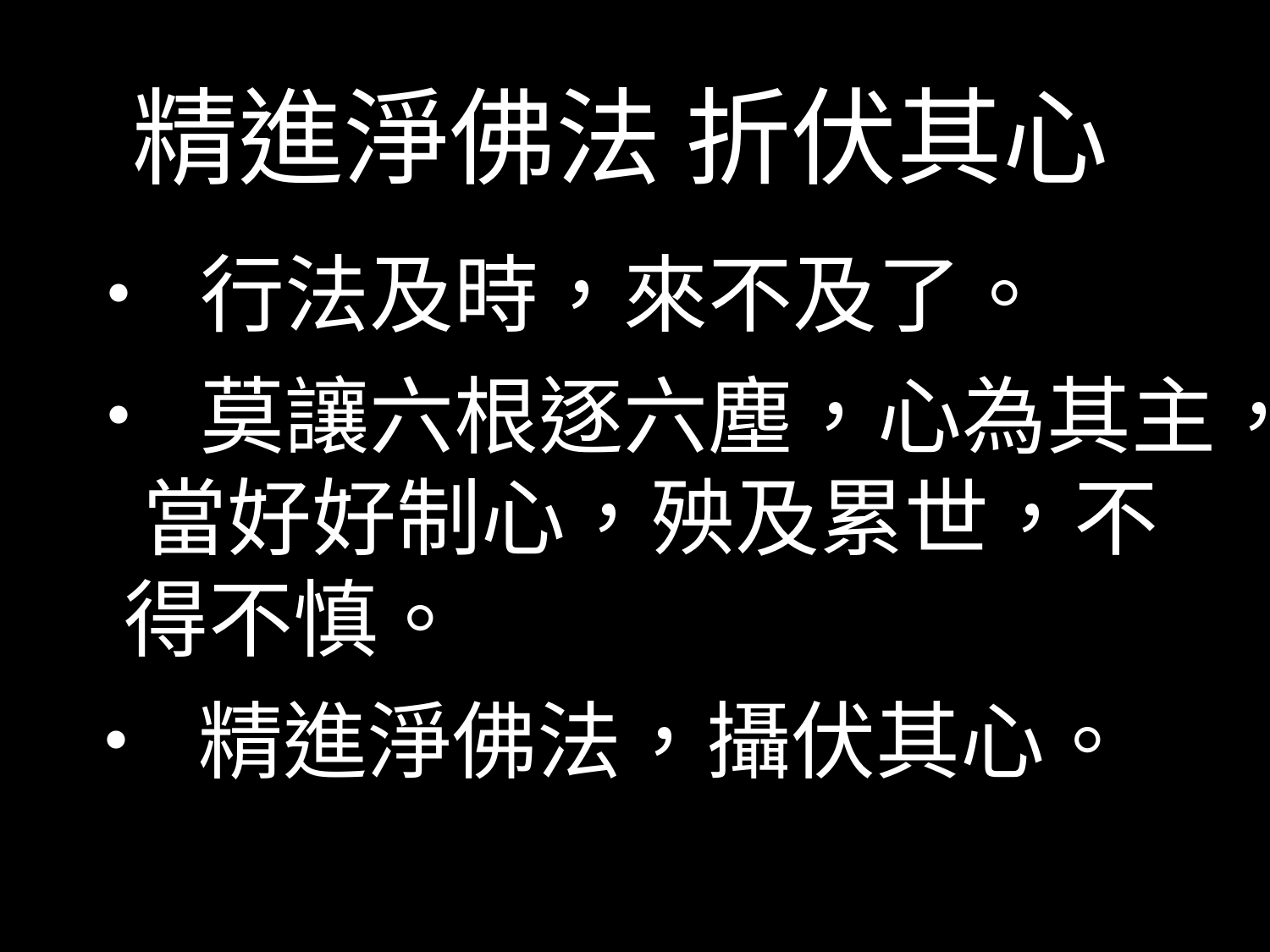

# 精進淨佛法 折伏其心
• 行法及時，來不及了。
• 莫讓六根逐六塵，心為其主， 當好好制心，殃及累世，不 得不慎。
• 精進淨佛法，攝伏其心。